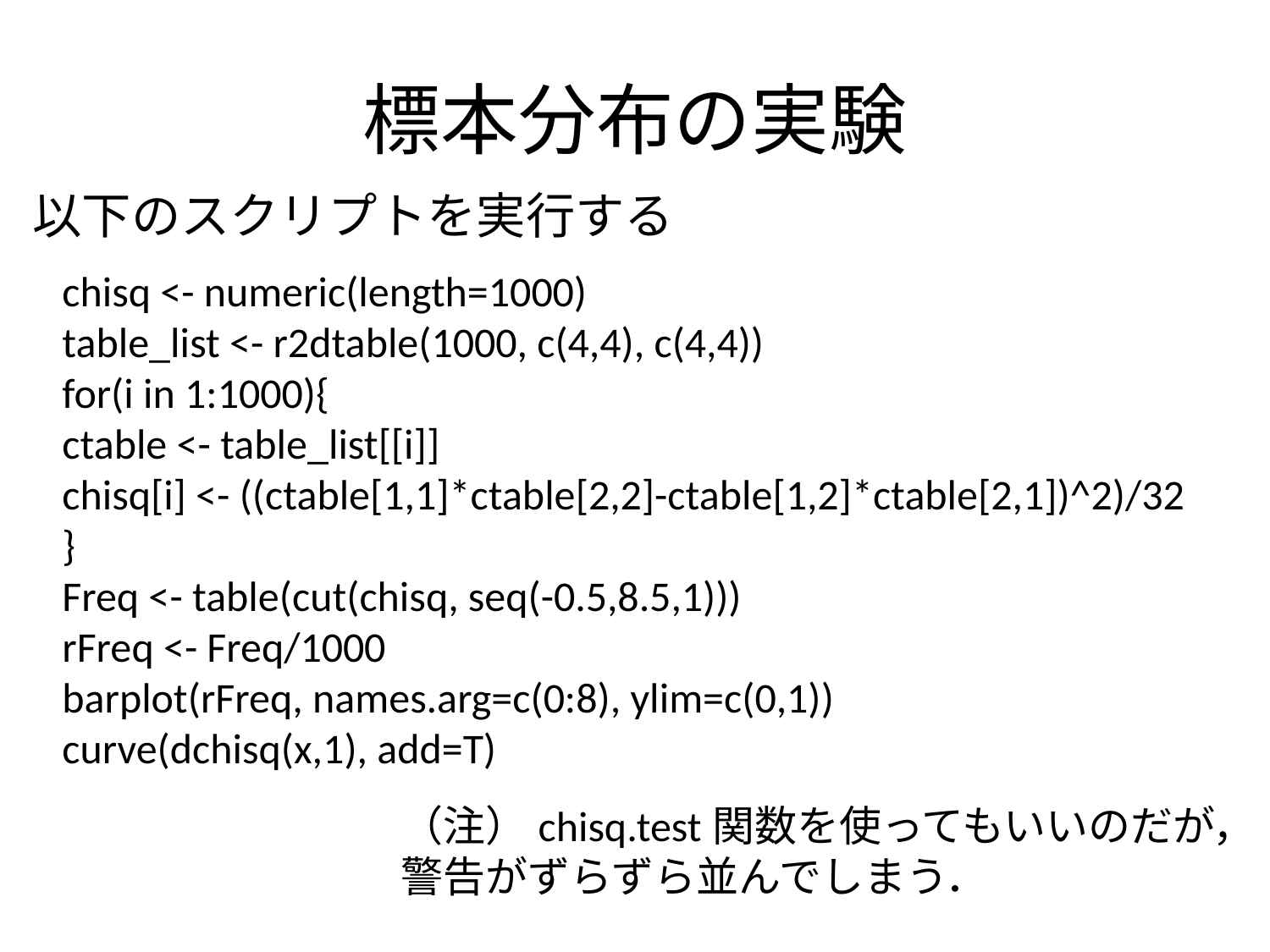

# 標本分布の実験
以下のスクリプトを実行する
chisq <- numeric(length=1000)
table_list <- r2dtable(1000, c(4,4), c(4,4))
for(i in 1:1000){
ctable <- table_list[[i]]
chisq[i] <- ((ctable[1,1]*ctable[2,2]-ctable[1,2]*ctable[2,1])^2)/32
}
Freq <- table(cut(chisq, seq(-0.5,8.5,1)))
rFreq <- Freq/1000
barplot(rFreq, names.arg=c(0:8), ylim=c(0,1))
curve(dchisq(x,1), add=T)
（注）chisq.test関数を使ってもいいのだが，
警告がずらずら並んでしまう．